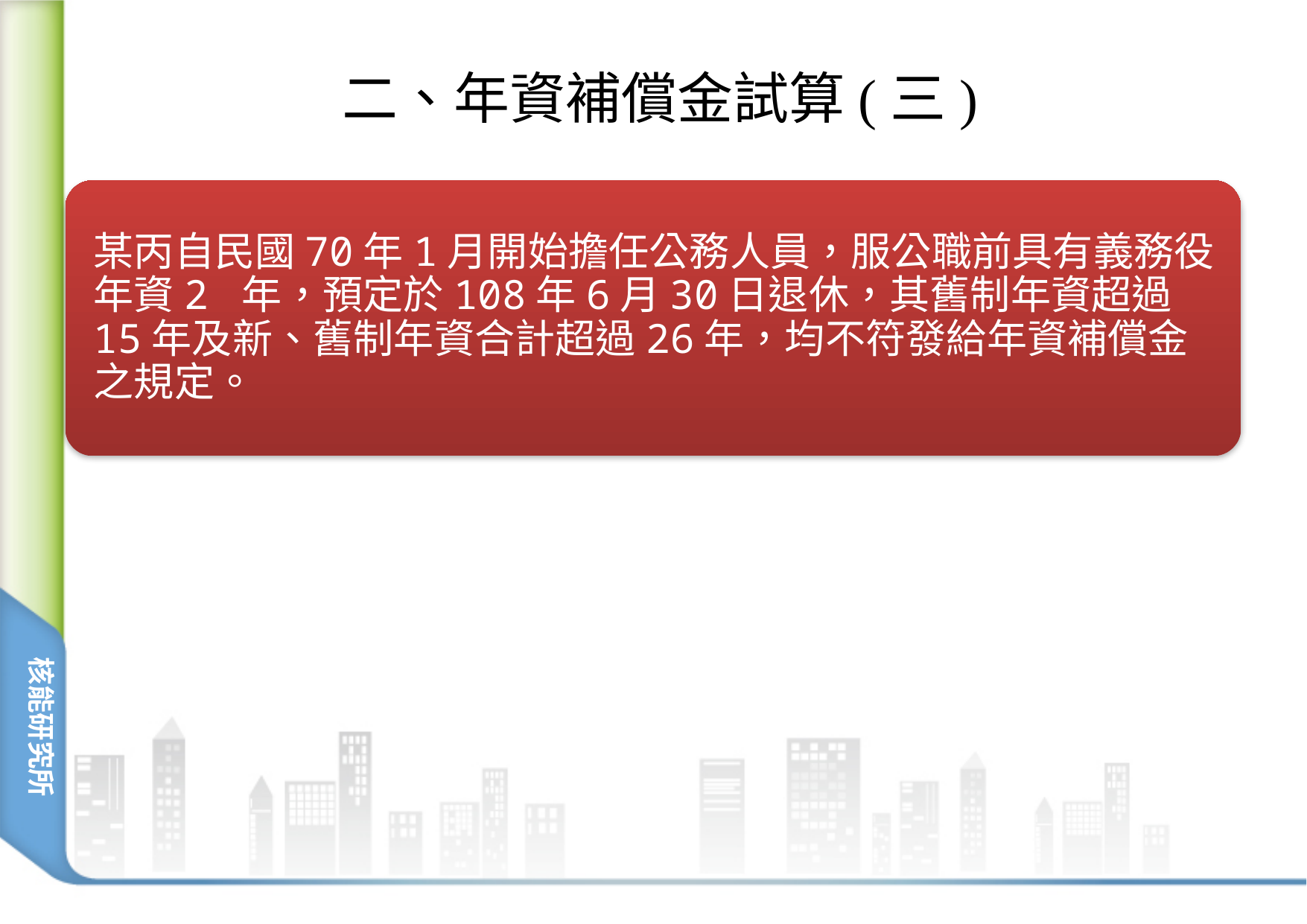

# 二、年資補償金試算(三)
某丙自民國70年1月開始擔任公務人員，服公職前具有義務役年資2 年，預定於108年6月30日退休，其舊制年資超過15年及新、舊制年資合計超過26年，均不符發給年資補償金之規定。